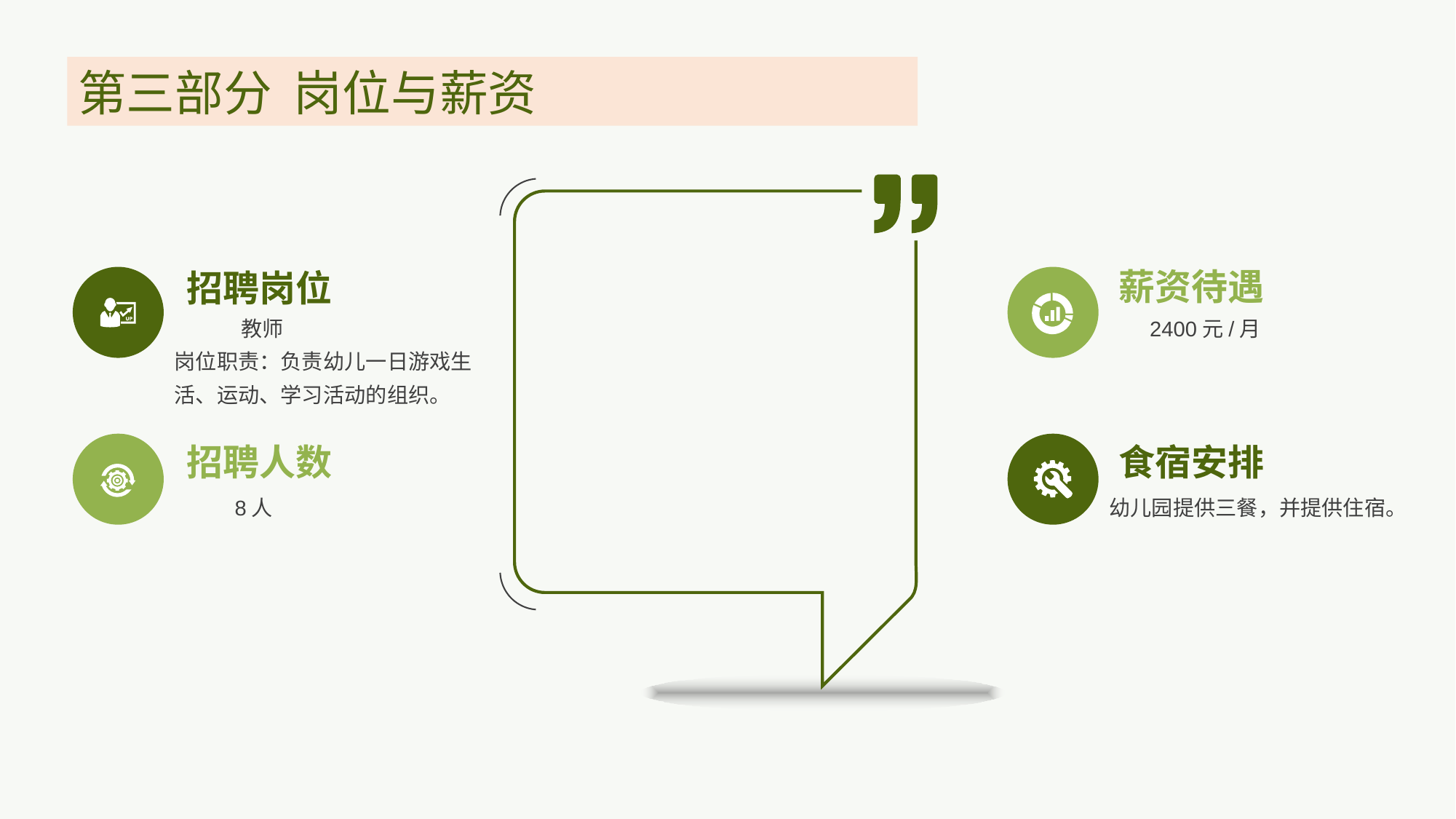

第三部分  岗位与薪资

薪资待遇
招聘岗位

     2400元/月
             教师
岗位职责：负责幼儿一日游戏生活、运动、学习活动的组织。

招聘人数
食宿安排
幼儿园提供三餐，并提供住宿。
        8人